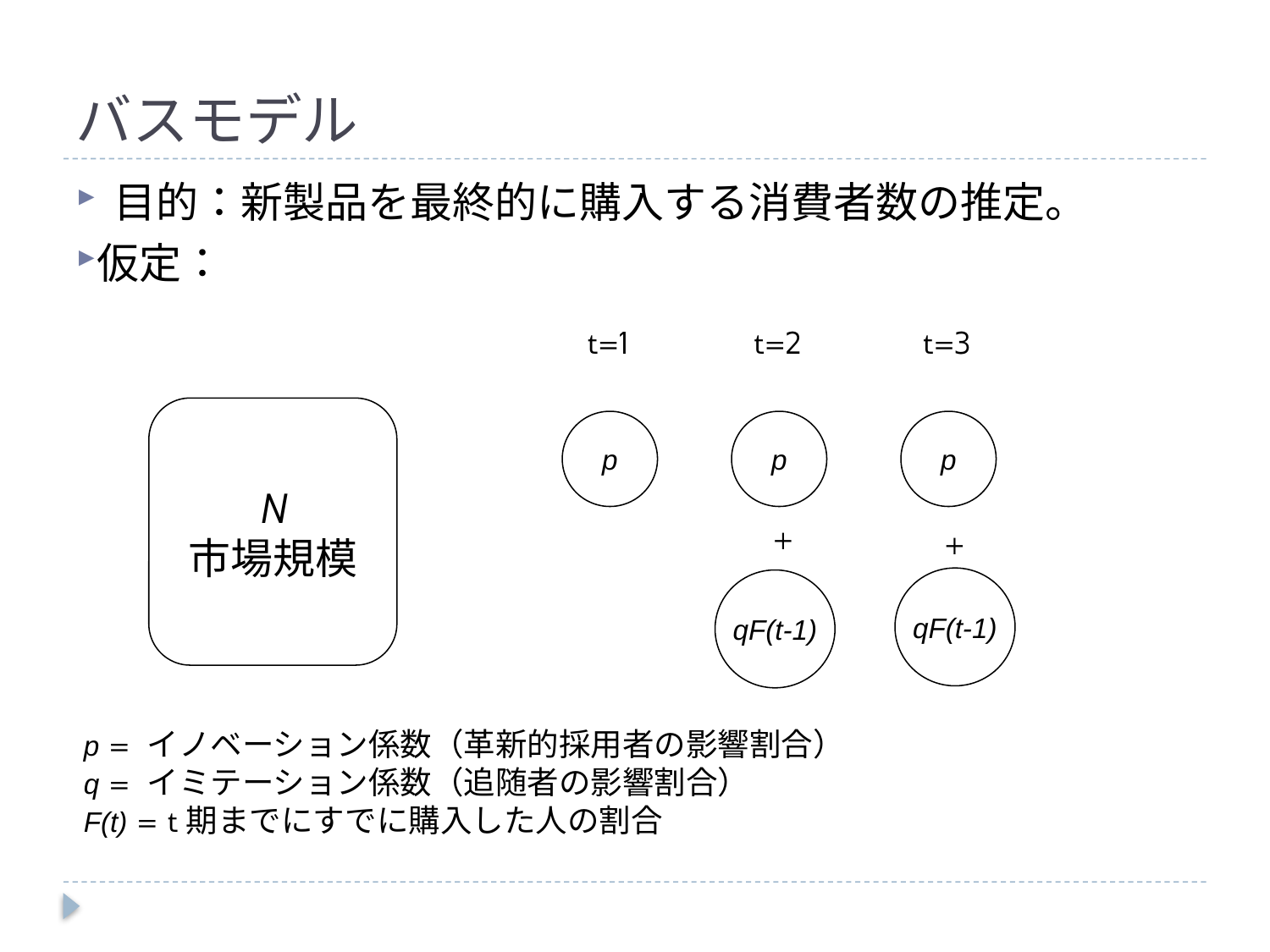

# バスモデル
目的：新製品を最終的に購入する消費者数の推定。
仮定：
t=1
t=2
t=3
N
市場規模
p
p
p
+
+
qF(t-1)
qF(t-1)
p = イノベーション係数（革新的採用者の影響割合）
q = イミテーション係数（追随者の影響割合）
F(t) = t期までにすでに購入した人の割合